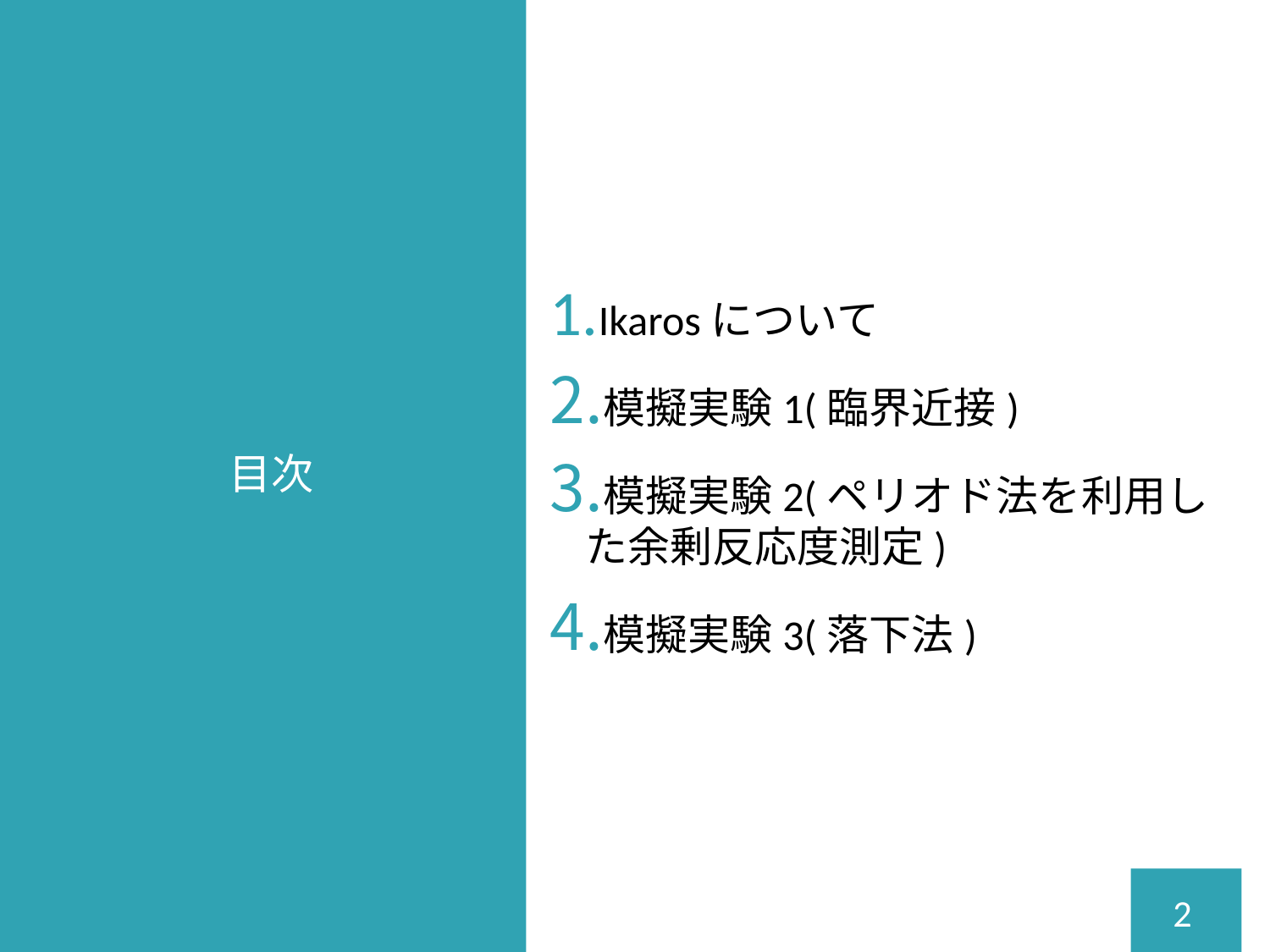

Ikarosについて
模擬実験1(臨界近接)
模擬実験2(ペリオド法を利用した余剰反応度測定)
模擬実験3(落下法)
# 目次
2